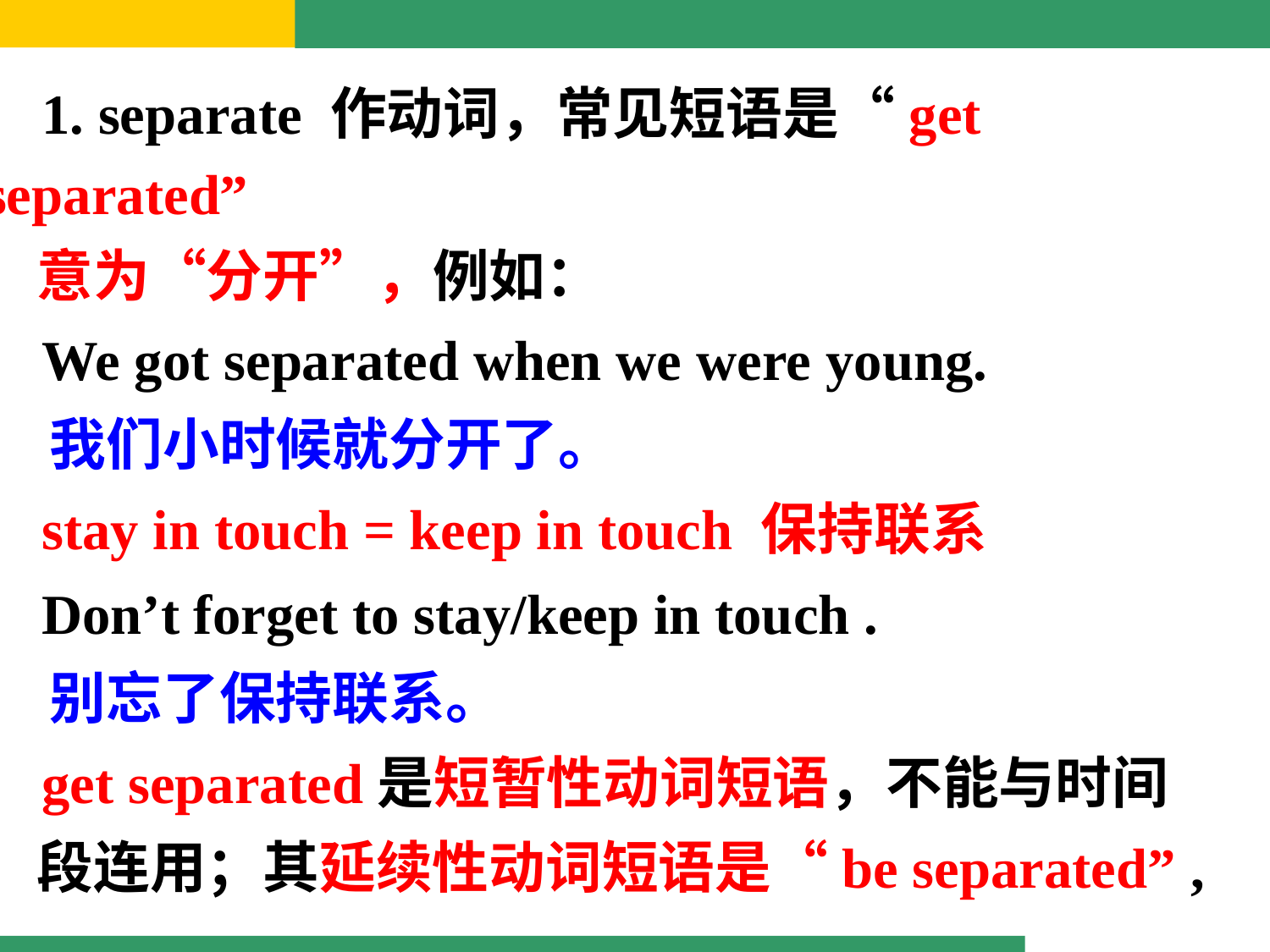

1. separate 作动词，常见短语是“get separated”
   意为“分开”，例如：
    We got separated when we were young.
    我们小时候就分开了。
    stay in touch = keep in touch 保持联系
    Don’t forget to stay/keep in touch .
    别忘了保持联系。
    get separated是短暂性动词短语，不能与时间
   段连用；其延续性动词短语是“be separated” ,
   可以与时间段连用。